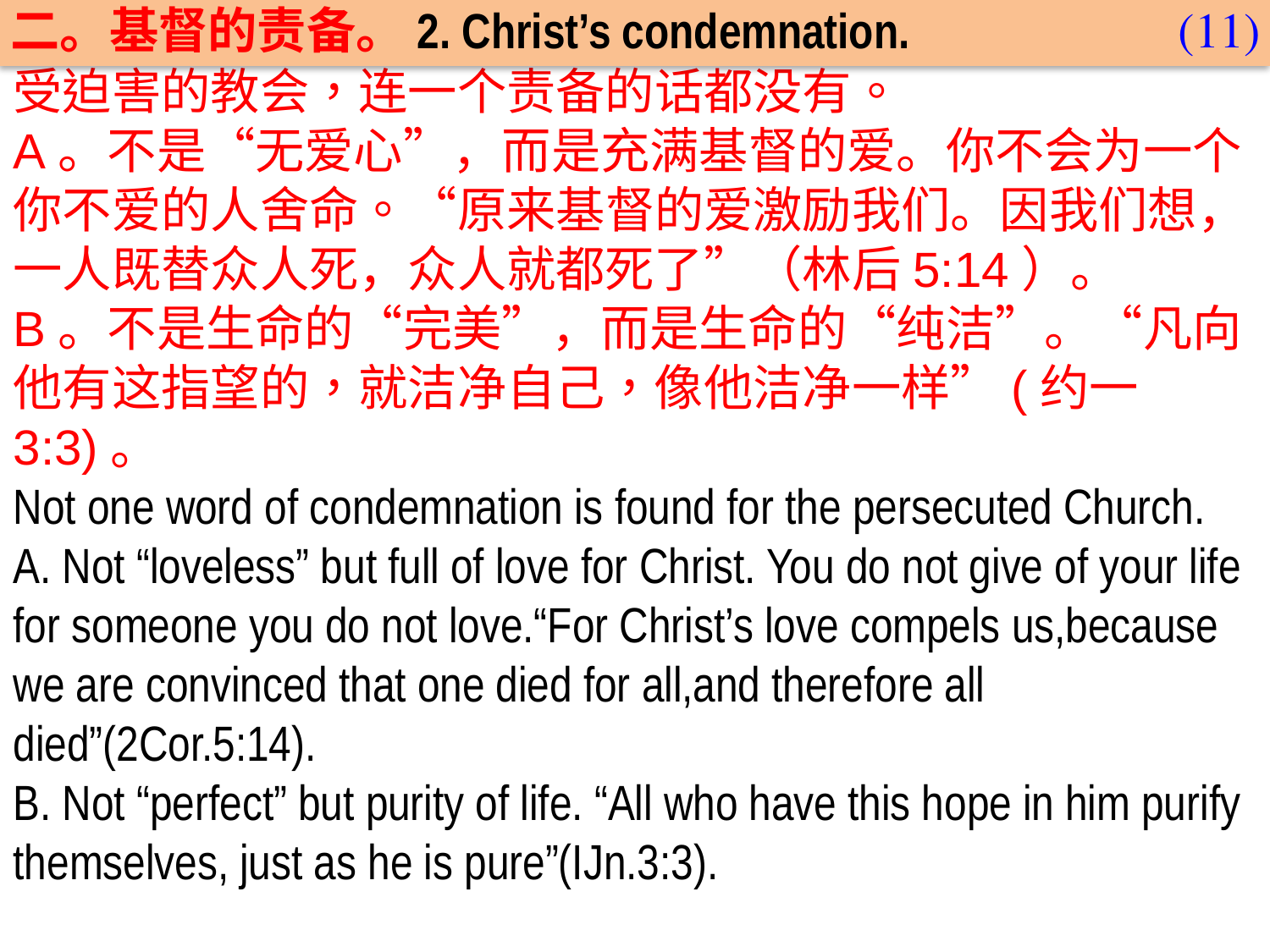

(11)
二。基督的责备。2. Christ’s condemnation.

受迫害的教会，连一个责备的话都没有。
A。不是“无爱心”，而是充满基督的爱。你不会为一个你不爱的人舍命。“原来基督的爱激励我们。因我们想，一人既替众人死，众人就都死了”（林后5:14）。
B。不是生命的“完美”，而是生命的“纯洁”。“凡向他有这指望的，就洁净自己，像他洁净一样”(约一3:3)。
Not one word of condemnation is found for the persecuted Church.
A. Not “loveless” but full of love for Christ. You do not give of your life for someone you do not love.“For Christ’s love compels us,because we are convinced that one died for all,and therefore all died”(2Cor.5:14).
B. Not “perfect” but purity of life. “All who have this hope in him purify themselves, just as he is pure”(IJn.3:3).